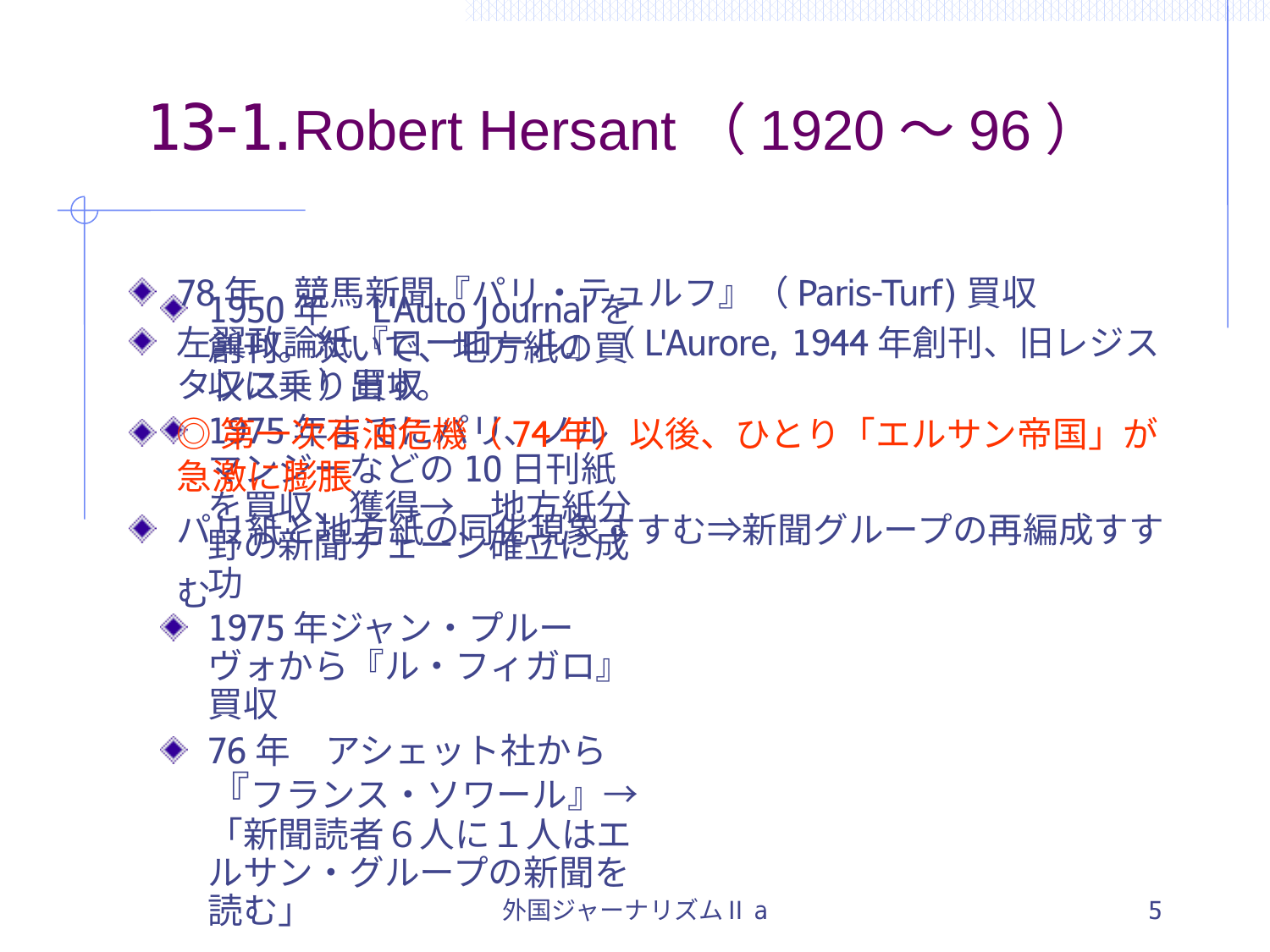

# 13-1.Robert Hersant（1920～96）
78年　競馬新聞『パリ・テュルフ』（Paris-Turf)買収
左翼政論紙『ローロール』（L'Aurore, 1944年創刊、旧レジスタンス　）買収
◎第一次石油危機（74年）以後、ひとり「エルサン帝国」が急激に膨脹
パリ紙と地方紙の同化現象すすむ⇒新聞グループの再編成すすむ

1950年　L'Auto Journalを創刊。次いで、地方紙の買収に乗り出す。
1975年までにパリ、ノルマンジーなどの10日刊紙を買収、獲得→　地方紙分野の新聞チェーン確立に成功
1975年ジャン・プルーヴォから『ル・フィガロ』買収
76年　アシェット社から『フランス・ソワール』→「新聞読者６人に１人はエルサン・グループの新聞を読む」

外国ジャーナリズムⅡa
5